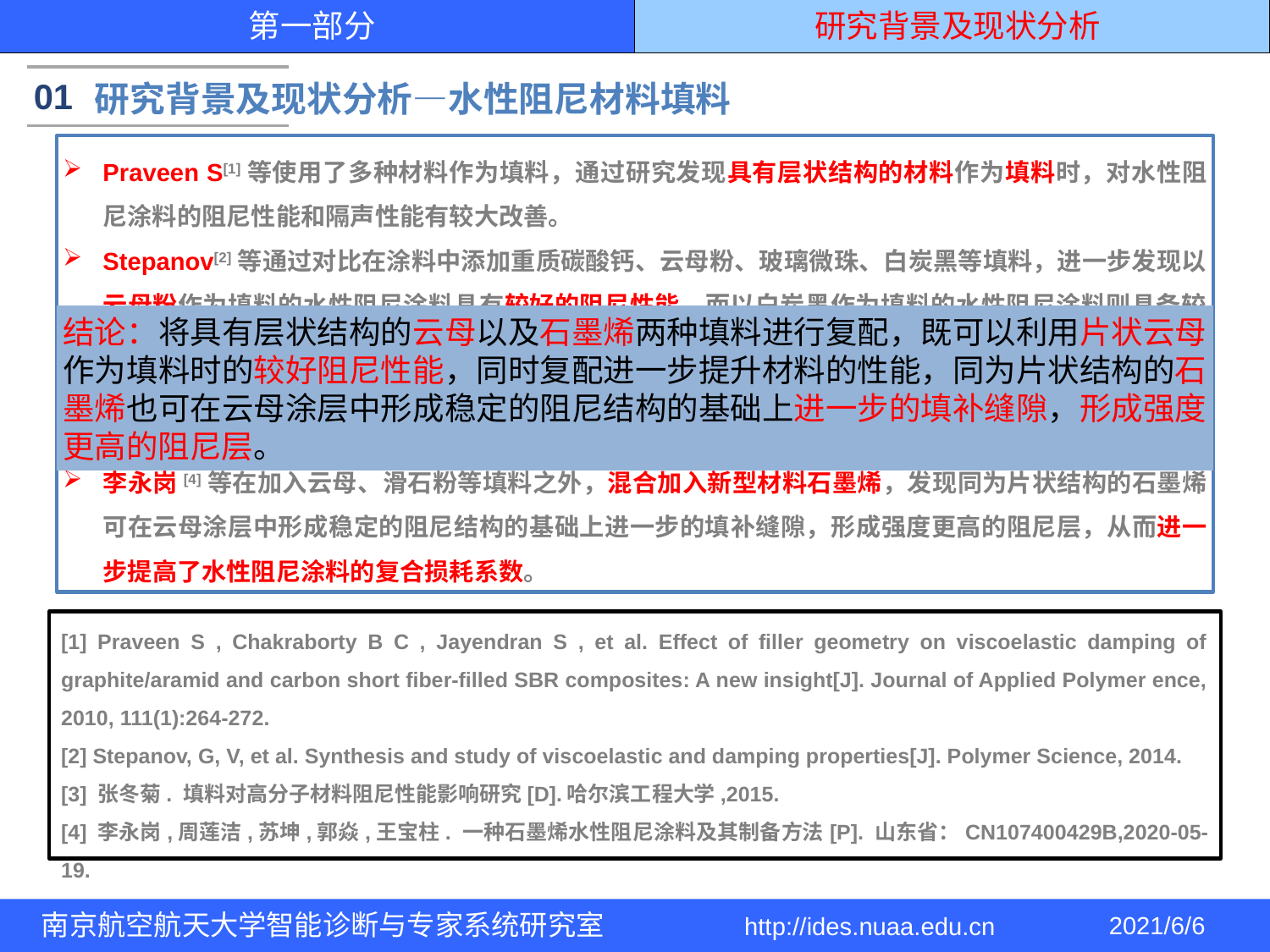

第一部分
研究背景及现状分析
01
研究背景及现状分析—水性阻尼材料填料

Praveen S[1]等使用了多种材料作为填料，通过研究发现具有层状结构的材料作为填料时，对水性阻尼涂料的阻尼性能和隔声性能有较大改善。
Stepanov[2]等通过对比在涂料中添加重质碳酸钙、云母粉、玻璃微珠、白炭黑等填料，进一步发现以云母粉作为填料的水性阻尼涂料具有较好的阻尼性能，而以白炭黑作为填料的水性阻尼涂料则具备较优的隔声性能。
张冬菊[3]将鳞片石墨、玻璃纤维及氢氧化铝三种填料进行复配，采用自由振动衰减法与半功率带宽法评价材料阻尼性能，发现复配涂料较单一填料能明显提高材料的性能。
李永岗[4]等在加入云母、滑石粉等填料之外，混合加入新型材料石墨烯，发现同为片状结构的石墨烯可在云母涂层中形成稳定的阻尼结构的基础上进一步的填补缝隙，形成强度更高的阻尼层，从而进一步提高了水性阻尼涂料的复合损耗系数。
结论：将具有层状结构的云母以及石墨烯两种填料进行复配，既可以利用片状云母作为填料时的较好阻尼性能，同时复配进一步提升材料的性能，同为片状结构的石墨烯也可在云母涂层中形成稳定的阻尼结构的基础上进一步的填补缝隙，形成强度更高的阻尼层。
[1] Praveen S , Chakraborty B C , Jayendran S , et al. Effect of filler geometry on viscoelastic damping of graphite/aramid and carbon short fiber-filled SBR composites: A new insight[J]. Journal of Applied Polymer ence, 2010, 111(1):264-272.
[2] Stepanov, G, V, et al. Synthesis and study of viscoelastic and damping properties[J]. Polymer Science, 2014.
[3] 张冬菊. 填料对高分子材料阻尼性能影响研究[D].哈尔滨工程大学,2015.
[4] 李永岗,周莲洁,苏坤,郭焱,王宝柱. 一种石墨烯水性阻尼涂料及其制备方法[P]. 山东省：CN107400429B,2020-05-19.

南京航空航天大学智能诊断与专家系统研究室                 http://ides.nuaa.edu.cn

2021/6/6